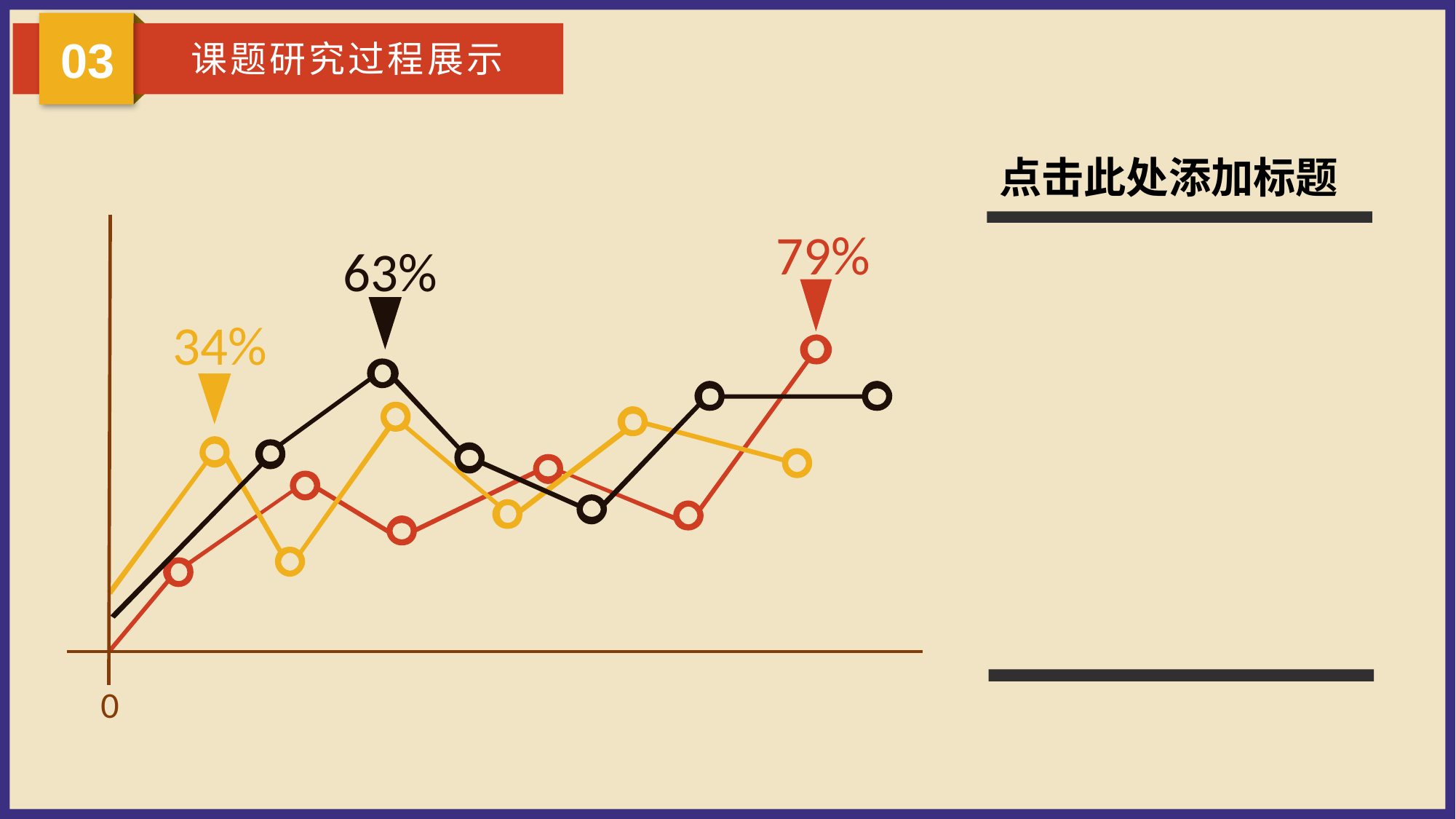

03
课题研究过程展示

点击此处添加标题

79%
63%

34%

0